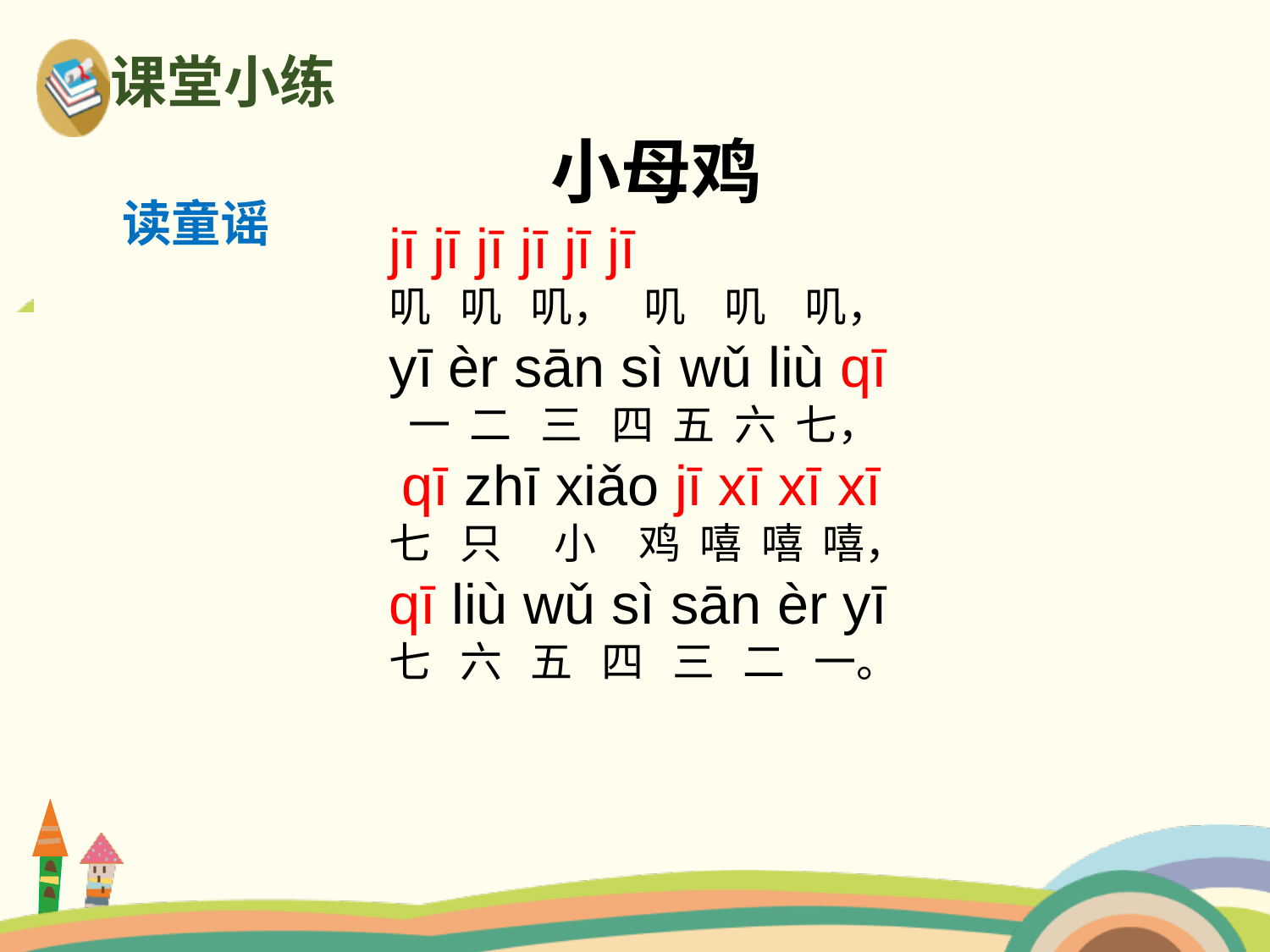

课堂小练
         小母鸡
jī jī jī jī jī jī
叽   叽   叽，   叽    叽    叽，
yī èr sān sì wǔ liù qī
  一  二   三   四  五  六  七，
 qī zhī xiǎo jī xī xī xī
七   只　 小　鸡  嘻  嘻  嘻，
qī liù wǔ sì sān èr yī
七   六   五   四   三   二   一。
读童谣